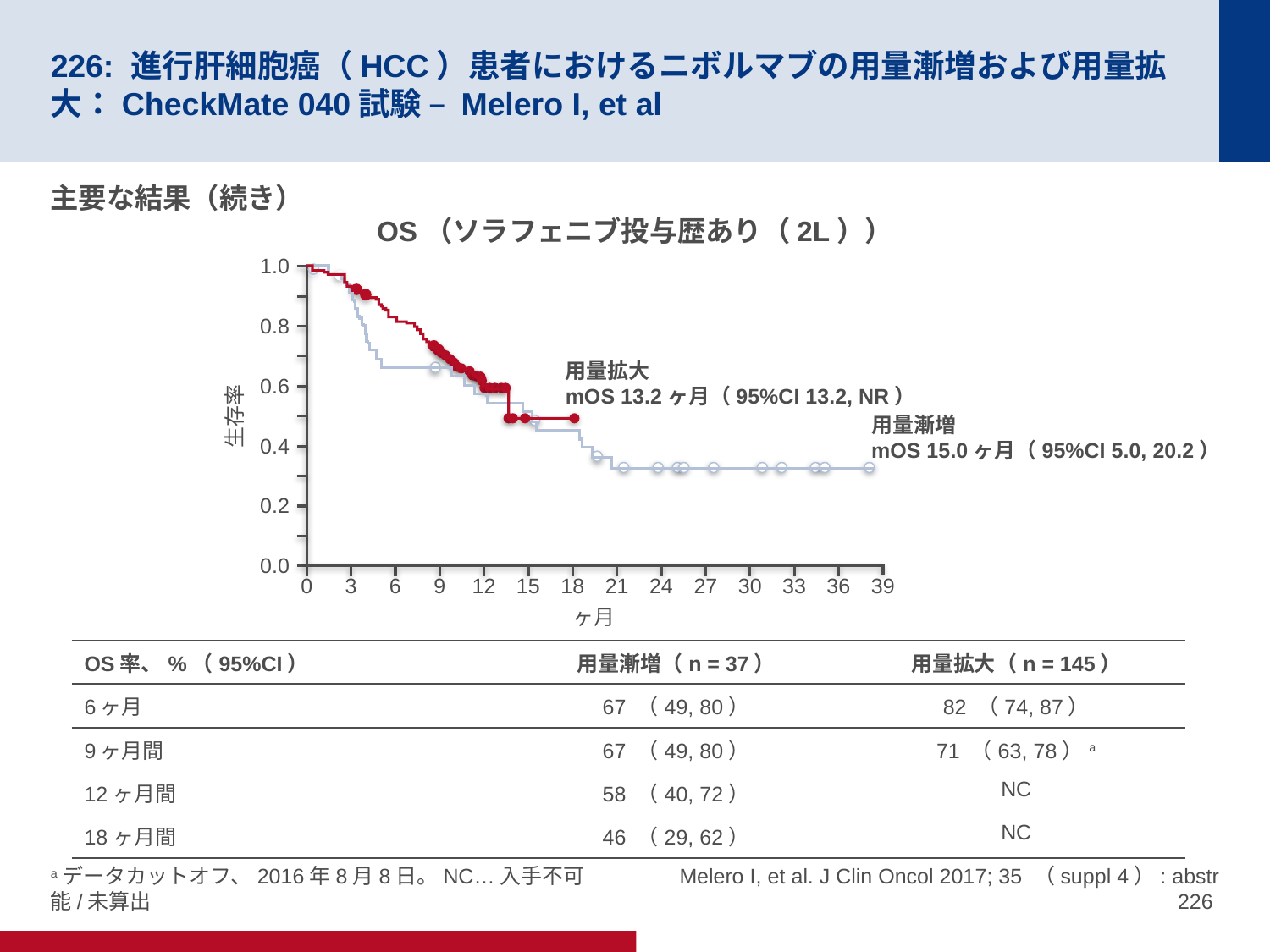

# 226: 進行肝細胞癌（HCC）患者におけるニボルマブの用量漸増および用量拡大：CheckMate 040試験 – Melero I, et al
主要な結果（続き）

OS（ソラフェニブ投与歴あり（2L））
1.0

0.8
0.6
生存率
0.4
0.2
0.0
0
3
6
9
12
15
18
21
24
27
30
33
36
39
ヶ月

用量拡大
mOS 13.2ヶ月（95%CI 13.2, NR）

用量漸増
mOS 15.0ヶ月（95%CI 5.0, 20.2）

| OS率、%（95%CI） | 用量漸増（n = 37） | 用量拡大（n = 145） |
| --- | --- | --- |
| 6ヶ月 | 67 （49, 80） | 82 （74, 87） |
| 9ヶ月間 | 67 （49, 80） | 71 （63, 78）a |
| 12ヶ月間 | 58 （40, 72） | NC |
| 18ヶ月間 | 46 （29, 62） | NC |
aデータカットオフ、2016年8月8日。NC…入手不可能/未算出
Melero I, et al. J Clin Oncol 2017; 35 （suppl 4）: abstr 226